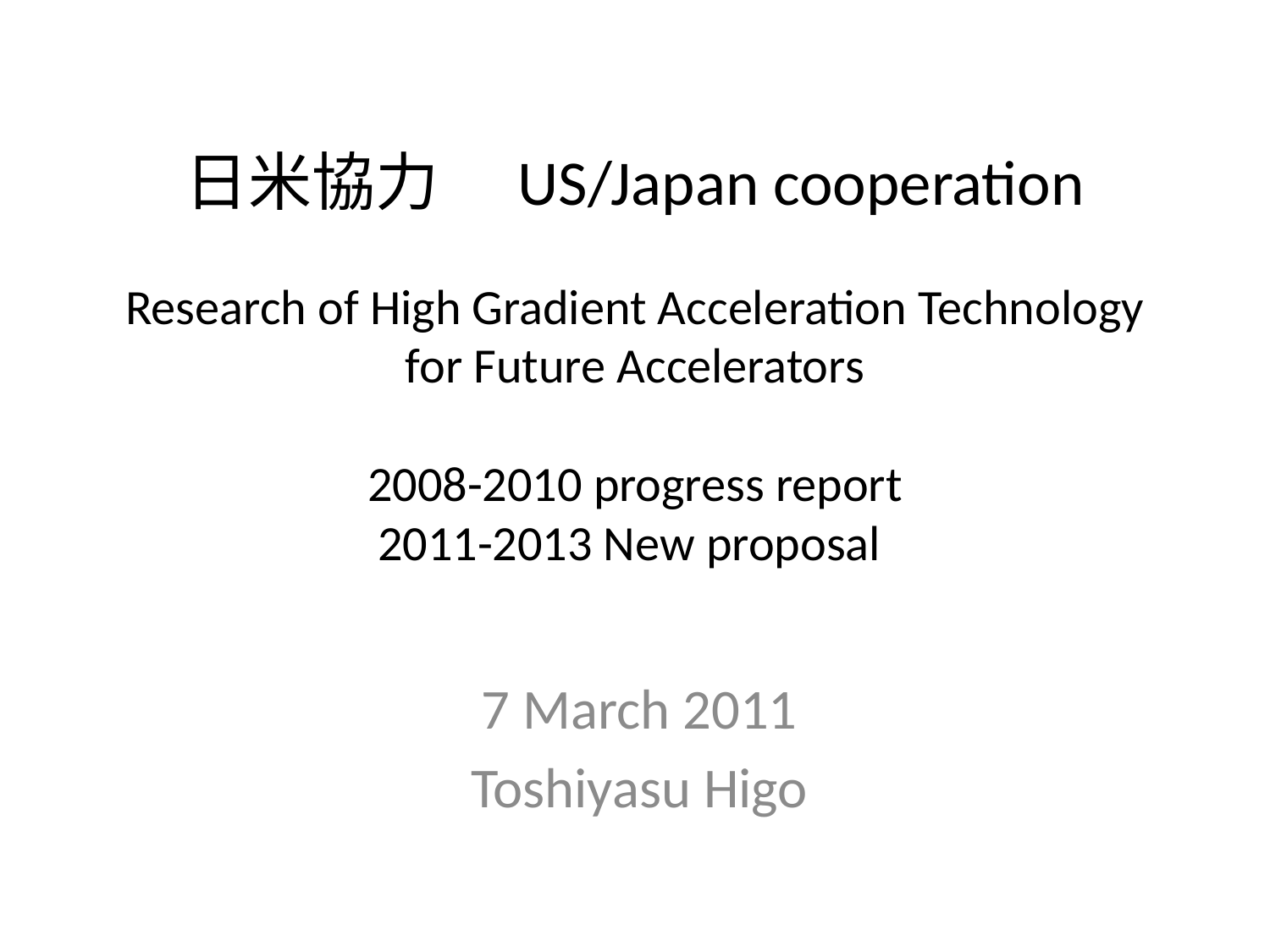

# 日米協力　US/Japan cooperation Research of High Gradient Acceleration Technology for Future Accelerators 2008-2010 progress report 2011-2013 New proposal
7 March 2011
Toshiyasu Higo